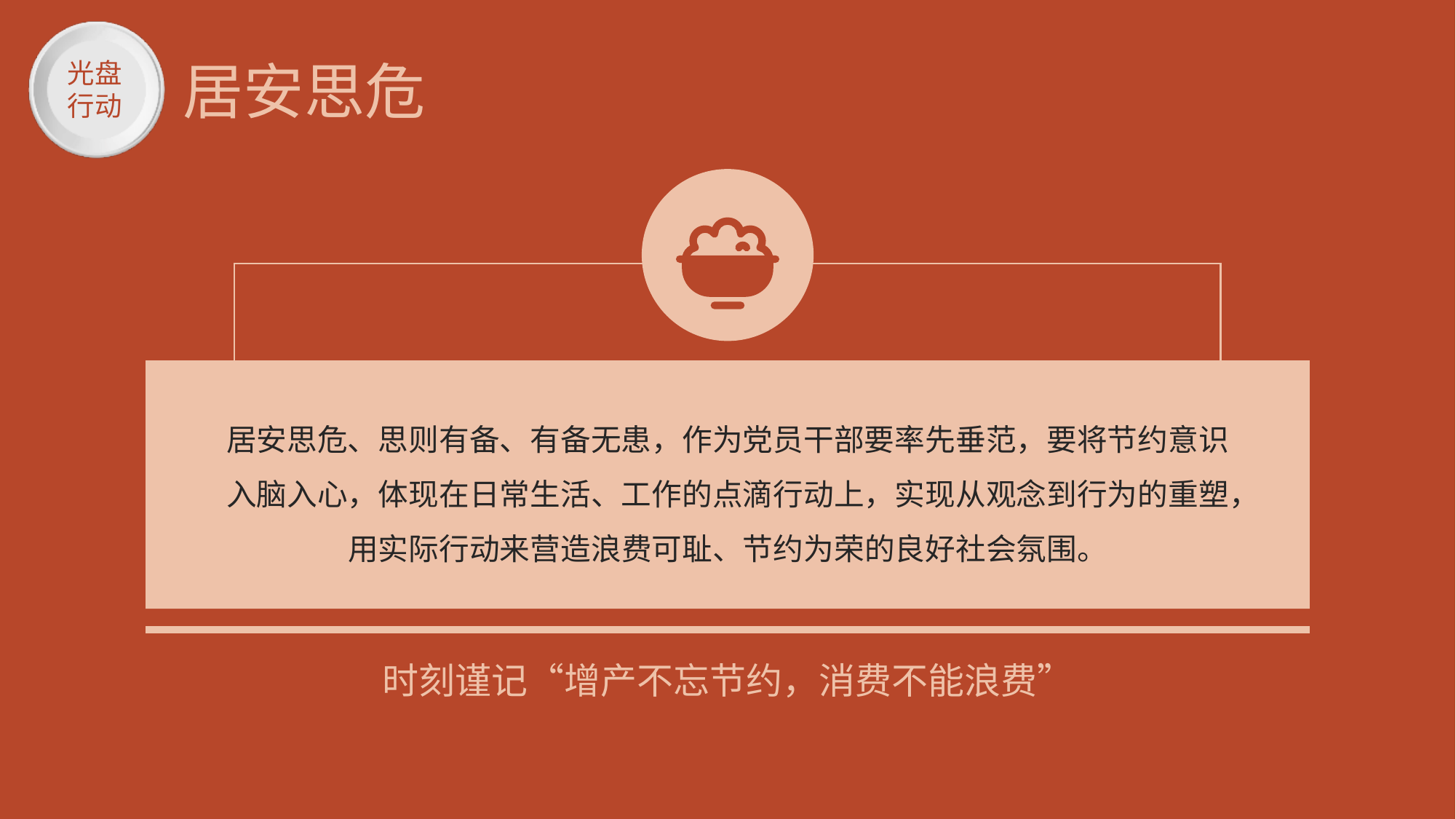

居安思危、思则有备、有备无患，作为党员干部要率先垂范，要将节约意识入脑入心，体现在日常生活、工作的点滴行动上，实现从观念到行为的重塑，用实际行动来营造浪费可耻、节约为荣的良好社会氛围。
时刻谨记“增产不忘节约，消费不能浪费”